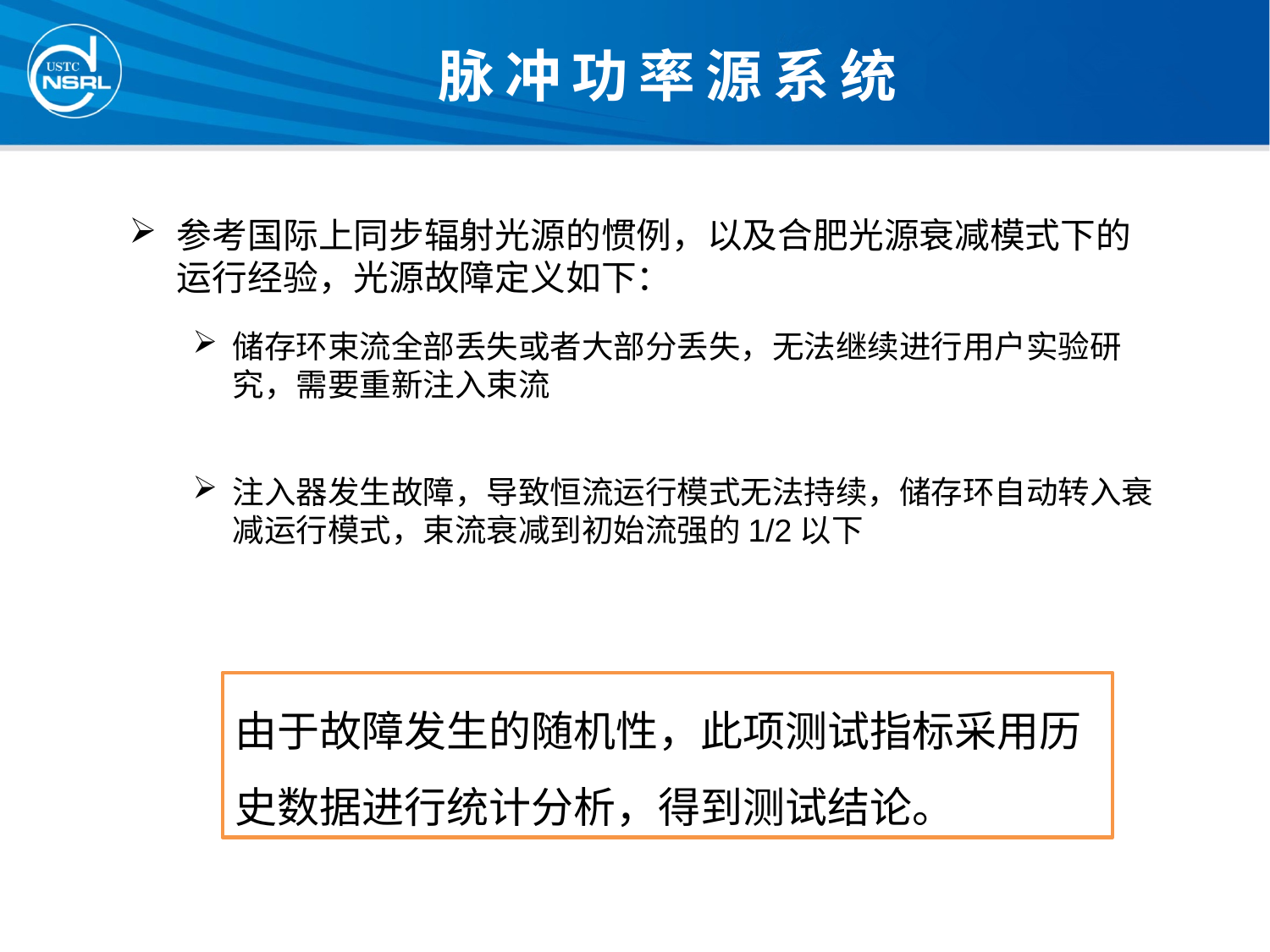

# 脉冲功率源系统
参考国际上同步辐射光源的惯例，以及合肥光源衰减模式下的运行经验，光源故障定义如下：

储存环束流全部丢失或者大部分丢失，无法继续进行用户实验研究，需要重新注入束流

注入器发生故障，导致恒流运行模式无法持续，储存环自动转入衰减运行模式，束流衰减到初始流强的1/2以下

由于故障发生的随机性，此项测试指标采用历史数据进行统计分析，得到测试结论。